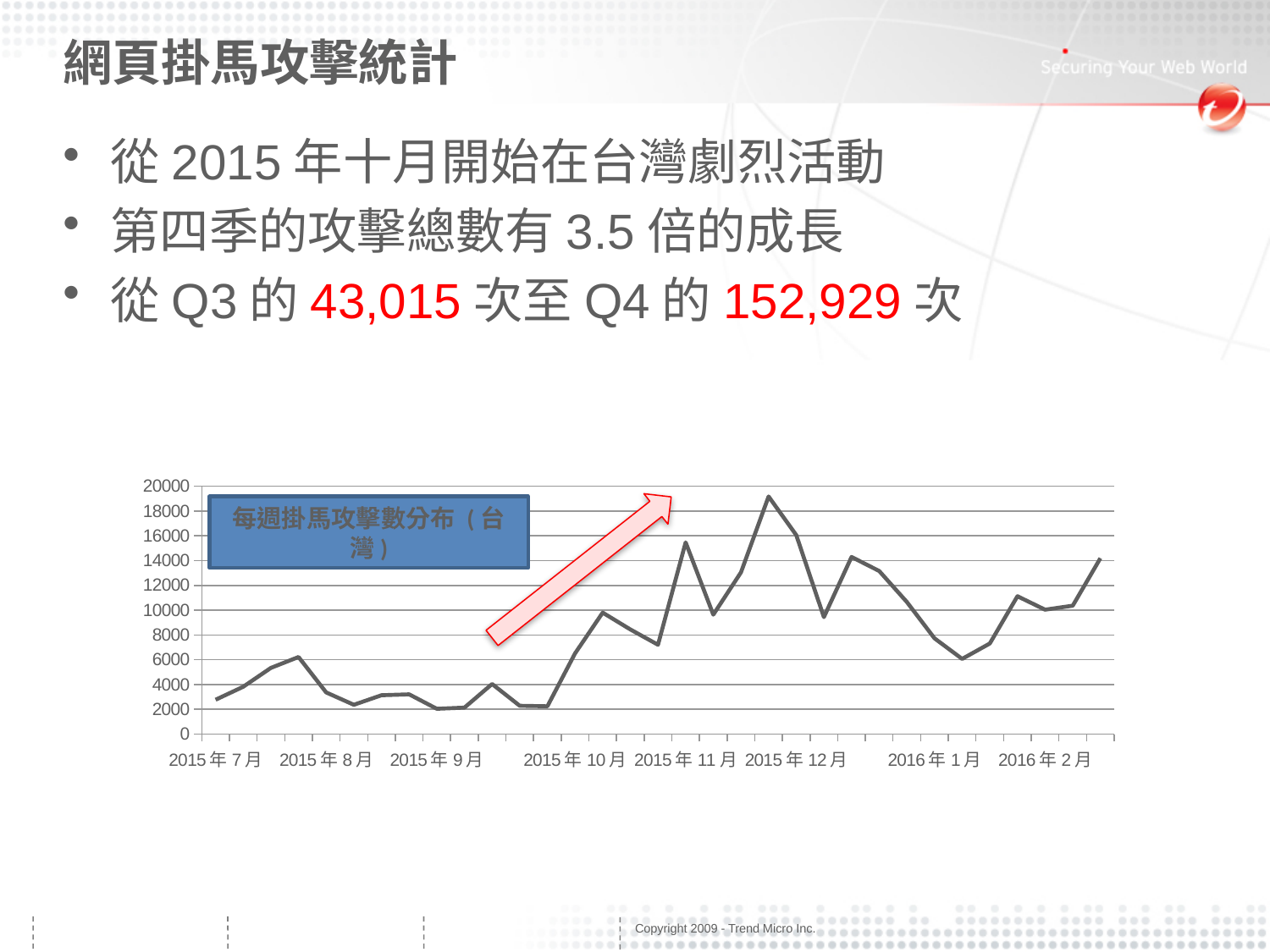

# 網頁掛馬攻擊統計
從2015年十月開始在台灣劇烈活動
第四季的攻擊總數有3.5倍的成長
從Q3的43,015次至Q4的152,929次

### Chart

| Category |  |
|---|---|
| 2015年7月 | 2776.0 |
|  | 3823.0 |
|  | 5343.0 |
|  | 6222.0 |
| 2015年8月 | 3365.0 |
|  | 2369.0 |
|  | 3139.0 |
|  | 3212.0 |
| 2015年9月 | 2047.0 |
|  | 2138.0 |
|  | 4045.0 |
|  | 2288.0 |
|  | 2248.0 |
| 2015年10月 | 6512.0 |
|  | 9805.0 |
|  | 8448.0 |
|  | 7209.0 |
| 2015年11月 | 15470.0 |
|  | 9639.0 |
|  | 13050.0 |
|  | 19172.0 |
| 2015年12月 | 16061.0 |
|  | 9440.0 |
|  | 14296.0 |
|  | 13163.0 |
|  | 10664.0 |
| 2016年1月 | 7727.0 |
|  | 6067.0 |
|  | 7309.0 |
|  | 11125.0 |
| 2016年2月 | 10043.0 |
每週掛馬攻擊數分布 (台灣)